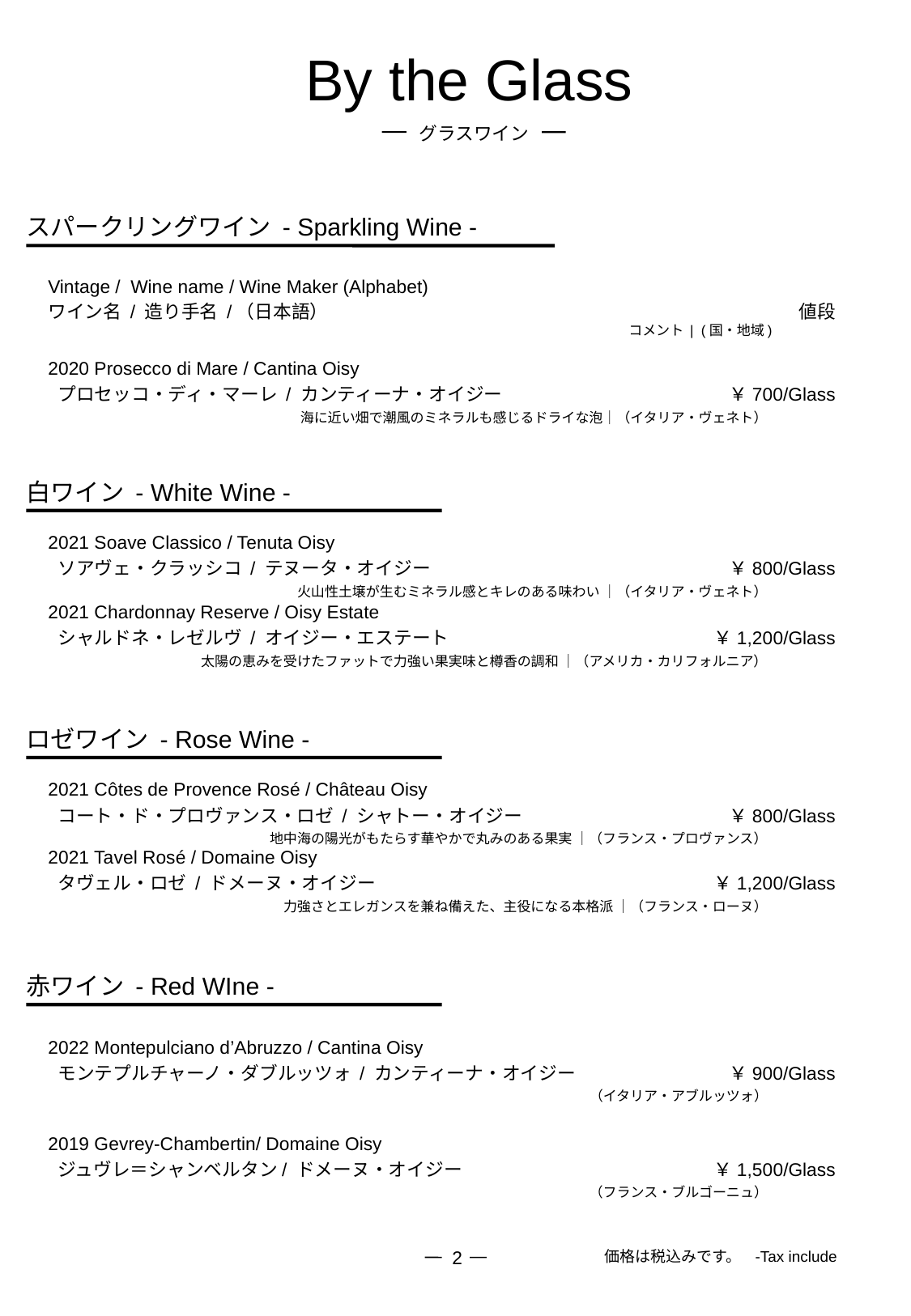

By the Glass

グラスワイン

スパークリングワイン - Sparkling Wine -

Vintage /  Wine name / Wine Maker (Alphabet)
ワイン名 / 造り手名 /（日本語）
値段
コメント |  (国・地域)
2020 Prosecco di Mare / Cantina Oisy
プロセッコ・ディ・マーレ / カンティーナ・オイジー
￥700/Glass
海に近い畑で潮風のミネラルも感じるドライな泡｜（イタリア・ヴェネト）
白ワイン - White Wine -

2021 Soave Classico / Tenuta Oisy
ソアヴェ・クラッシコ / テヌータ・オイジー
￥800/Glass
火山性土壌が生むミネラル感とキレのある味わい ｜（イタリア・ヴェネト）
2021 Chardonnay Reserve / Oisy Estate
シャルドネ・レゼルヴ / オイジー・エステート
￥1,200/Glass
太陽の恵みを受けたファットで力強い果実味と樽香の調和 ｜（アメリカ・カリフォルニア）
ロゼワイン - Rose Wine -

2021 Côtes de Provence Rosé / Château Oisy
コート・ド・プロヴァンス・ロゼ / シャトー・オイジー
￥800/Glass
地中海の陽光がもたらす華やかで丸みのある果実 ｜（フランス・プロヴァンス）
2021 Tavel Rosé / Domaine Oisy
タヴェル・ロゼ / ドメーヌ・オイジー
￥1,200/Glass
力強さとエレガンスを兼ね備えた、主役になる本格派 ｜（フランス・ローヌ）
2
赤ワイン - Red WIne -

2022 Montepulciano d’Abruzzo / Cantina Oisy
￥900/Glass
モンテプルチャーノ・ダブルッツォ / カンティーナ・オイジー
（イタリア・アブルッツォ）
2019 Gevrey-Chambertin/ Domaine Oisy
ジュヴレ＝シャンベルタン/ ドメーヌ・オイジー
￥1,500/Glass
（フランス・ブルゴーニュ）
2

価格は税込みです。   -Tax include